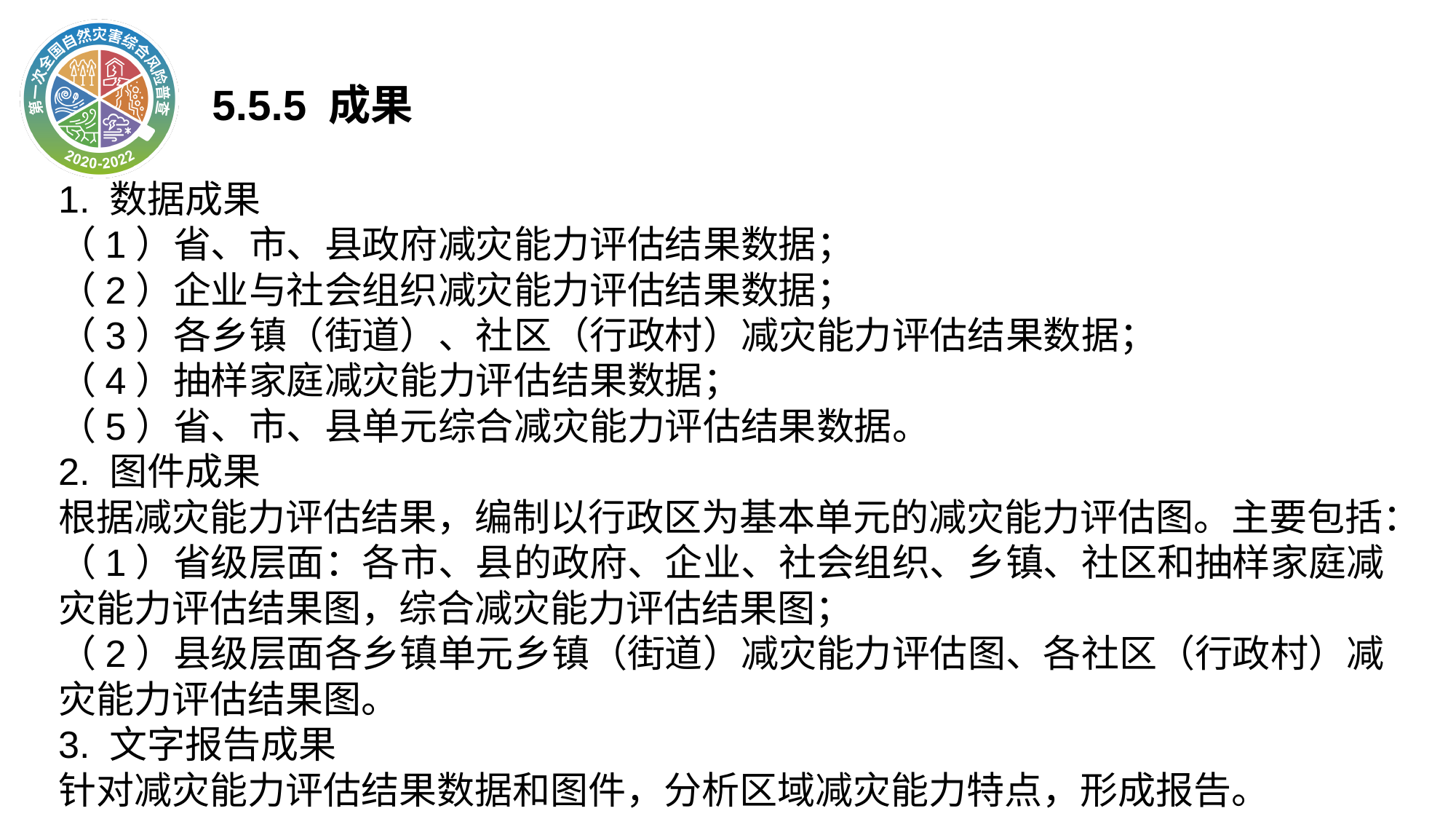

5.5.5 成果

1. 数据成果
（1）省、市、县政府减灾能力评估结果数据；
（2）企业与社会组织减灾能力评估结果数据；
（3）各乡镇（街道）、社区（行政村）减灾能力评估结果数据；
（4）抽样家庭减灾能力评估结果数据；
（5）省、市、县单元综合减灾能力评估结果数据。
2. 图件成果
根据减灾能力评估结果，编制以行政区为基本单元的减灾能力评估图。主要包括：
（1）省级层面：各市、县的政府、企业、社会组织、乡镇、社区和抽样家庭减灾能力评估结果图，综合减灾能力评估结果图；
（2）县级层面各乡镇单元乡镇（街道）减灾能力评估图、各社区（行政村）减灾能力评估结果图。
3. 文字报告成果
针对减灾能力评估结果数据和图件，分析区域减灾能力特点，形成报告。